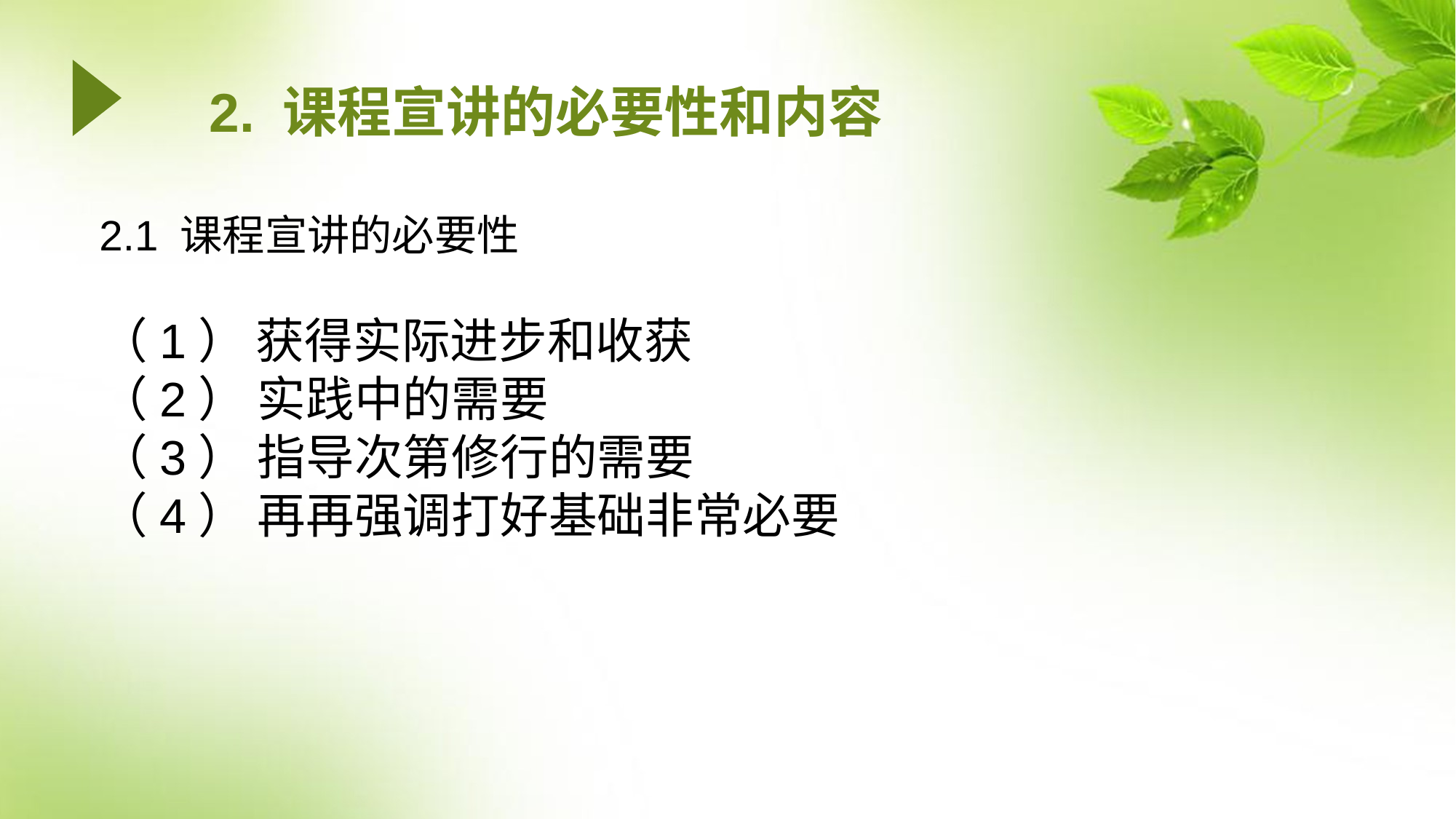

# 2. 课程宣讲的必要性和内容
2.1 课程宣讲的必要性

（1） 获得实际进步和收获
（2） 实践中的需要
（3） 指导次第修行的需要
（4） 再再强调打好基础非常必要